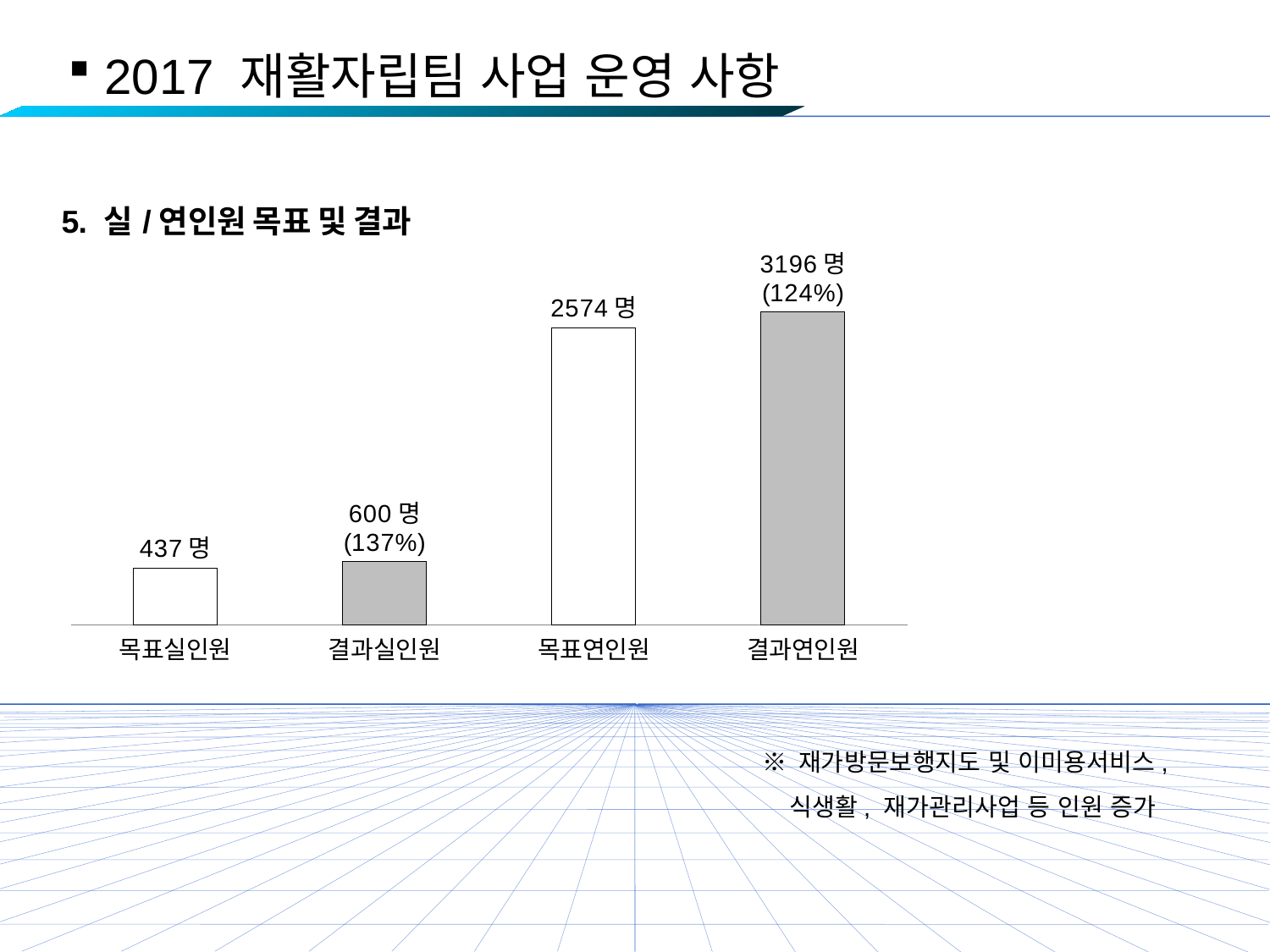

2017 재활자립팀 사업 운영 사항

### Chart: 5. 실/연인원 목표 및 결과

| Category |  |
|---|---|
| 목표실인원 | 393.0 |
| 결과실인원 | 443.0 |
| 목표연인원 | 2067.0 |
| 결과연인원 | 2179.0 |
※ 재가방문보행지도 및 이미용서비스,
   식생활, 재가관리사업 등 인원 증가